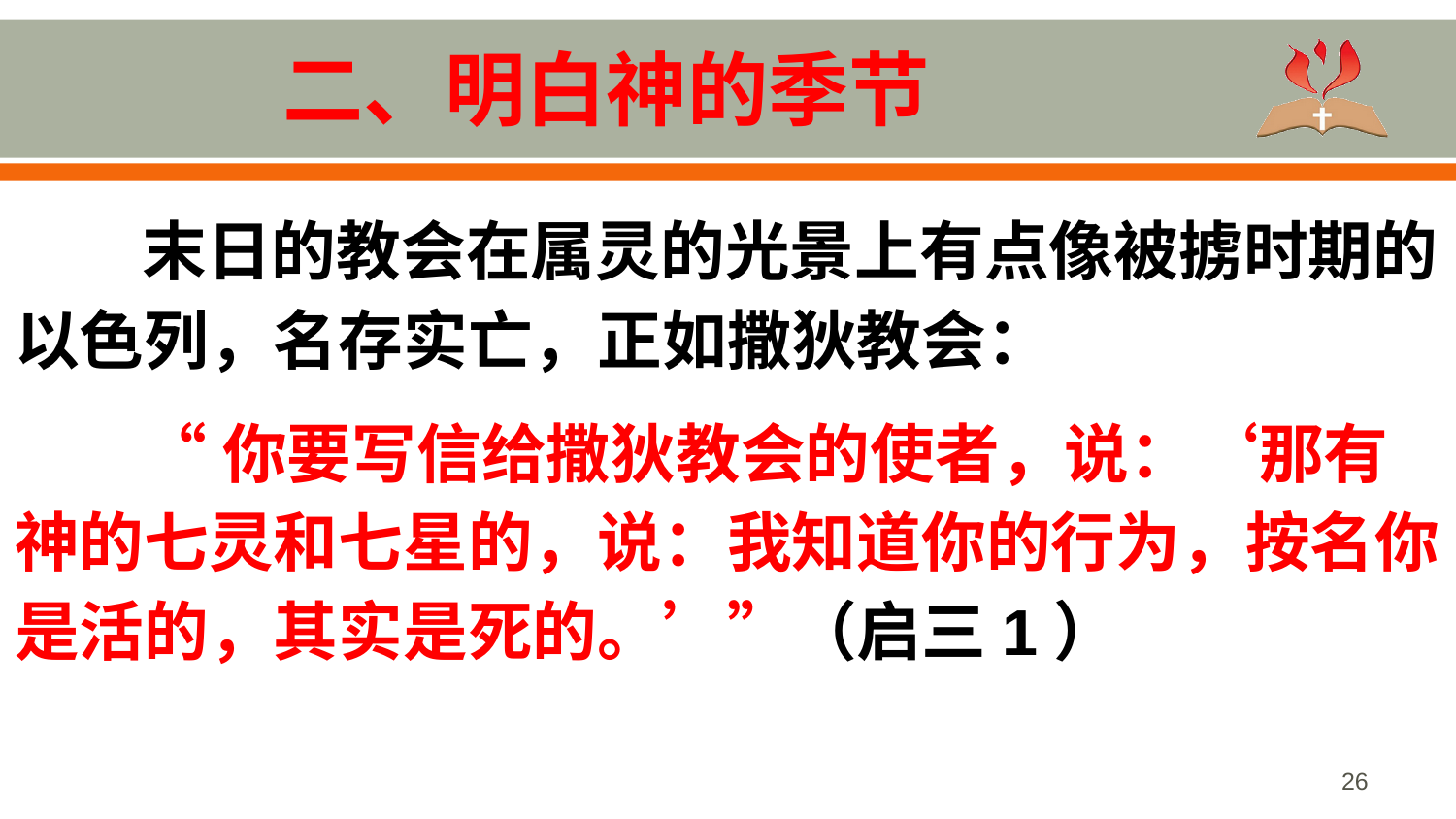

# 二、明白神的季节
末日的教会在属灵的光景上有点像被掳时期的以色列，名存实亡，正如撒狄教会：
“你要写信给撒狄教会的使者，说：‘那有神的七灵和七星的，说：我知道你的行为，按名你是活的，其实是死的。’”（启三1）

26